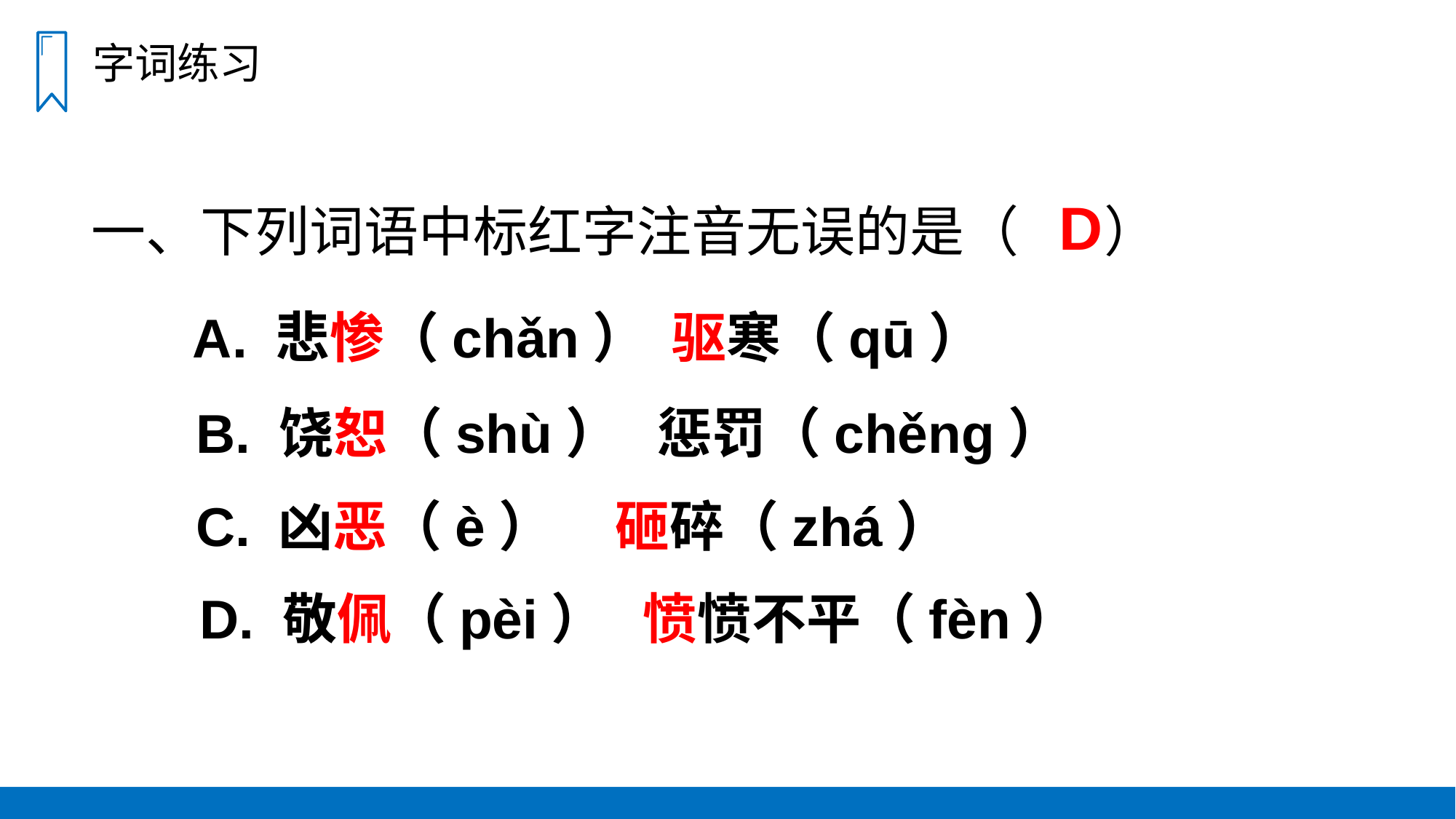

字词练习
一、下列词语中标红字注音无误的是（       ）
D
A. 悲惨（chǎn）  驱寒（qū）
B. 饶恕（shù）   惩罚（chěng）
C. 凶恶（è）     砸碎（zhá）
D. 敬佩（pèi）   愤愤不平（fèn）